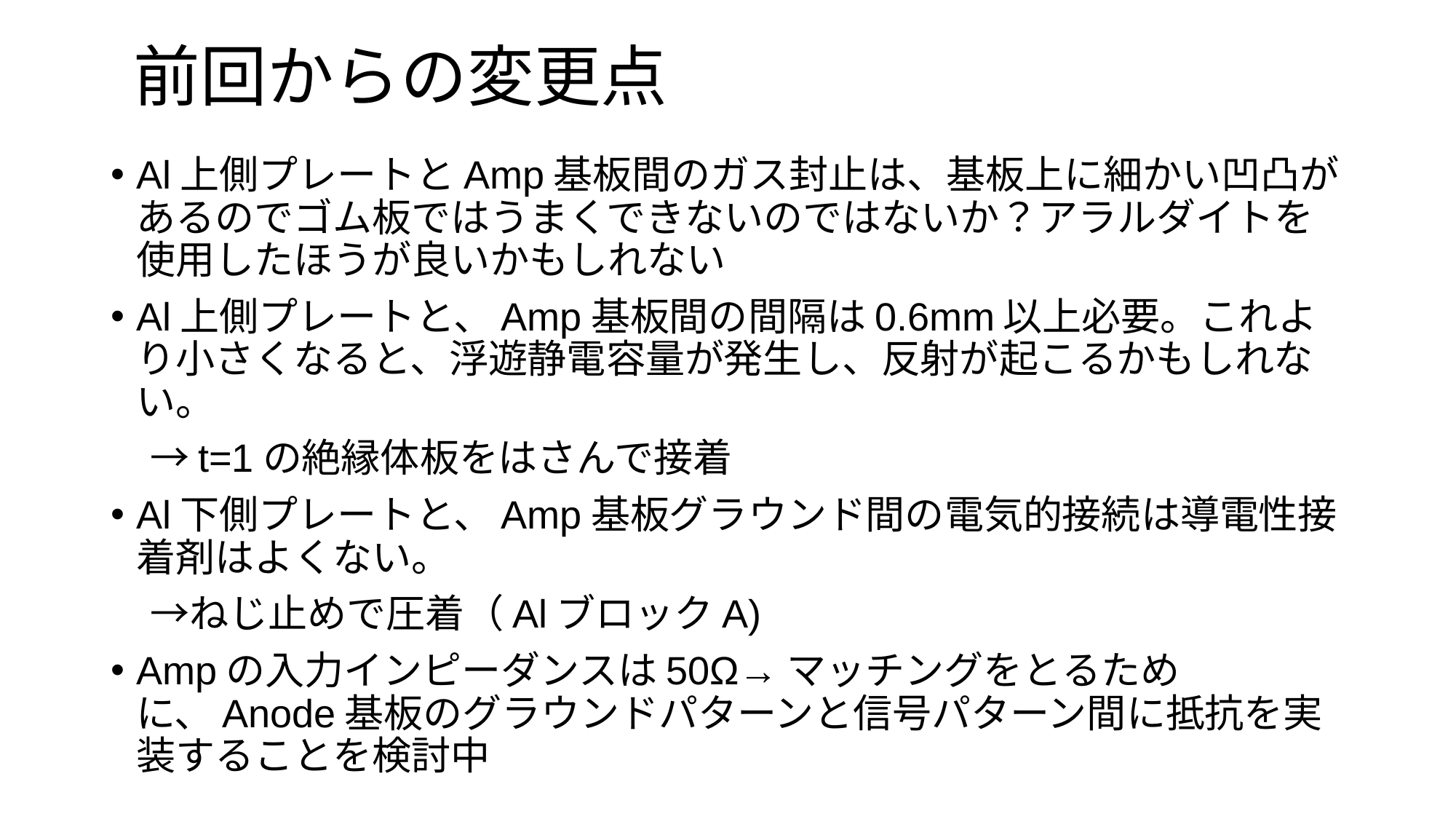

# 前回からの変更点
Al上側プレートとAmp基板間のガス封止は、基板上に細かい凹凸があるのでゴム板ではうまくできないのではないか？アラルダイトを使用したほうが良いかもしれない
Al上側プレートと、Amp基板間の間隔は0.6mm以上必要。これより小さくなると、浮遊静電容量が発生し、反射が起こるかもしれない。
　→t=1の絶縁体板をはさんで接着
Al下側プレートと、Amp基板グラウンド間の電気的接続は導電性接着剤はよくない。
　→ねじ止めで圧着（AlブロックA)
Ampの入力インピーダンスは50Ω→マッチングをとるために、Anode基板のグラウンドパターンと信号パターン間に抵抗を実装することを検討中